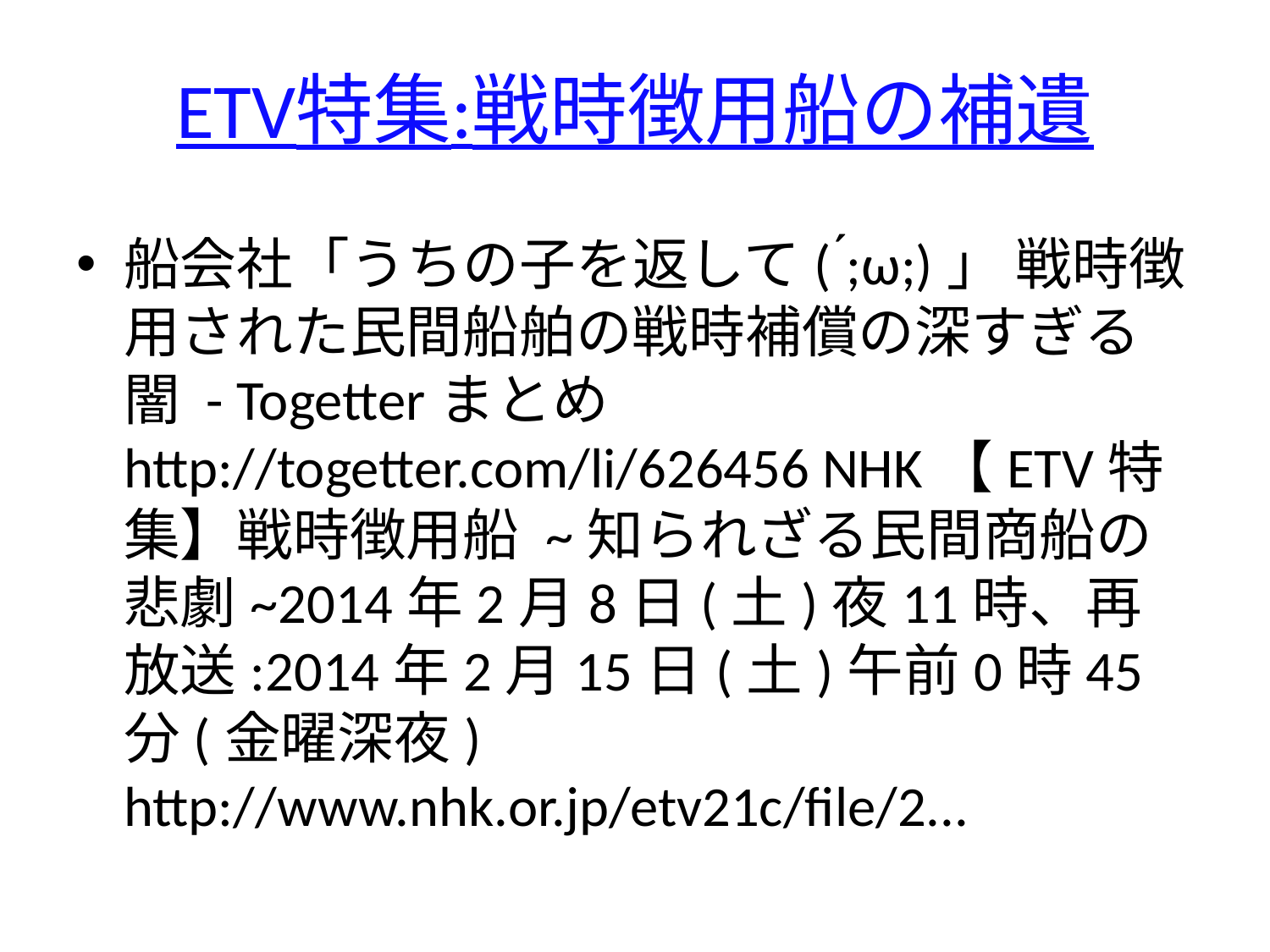

# ETV特集:戦時徴用船の補遺
船会社「うちの子を返して( ́;ω;)」 戦時徴用された民間船舶の戦時補償の深すぎる闇 - Togetterまとめ http://togetter.com/li/626456 NHK【ETV特集】戦時徴用船 ~知られざる民間商船の悲劇~2014年2月8日(土)夜11時、再放送:2014年2月15日(土)午前0時45分(金曜深夜) http://www.nhk.or.jp/etv21c/file/2...